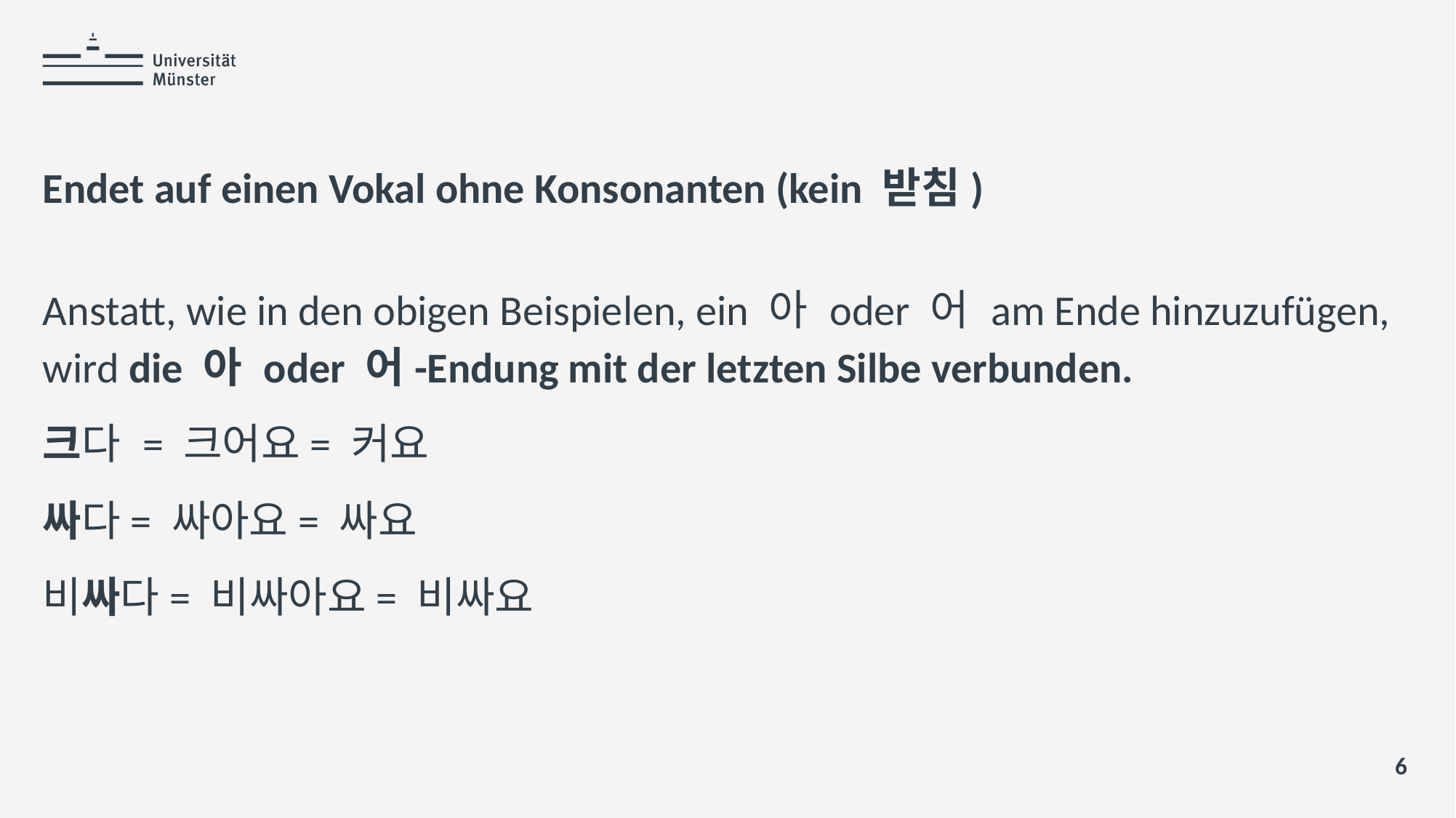

# Endet auf einen Vokal ohne Konsonanten (kein 받침)
Anstatt, wie in den obigen Beispielen, ein 아 oder 어 am Ende hinzuzufügen, wird die 아 oder 어-Endung mit der letzten Silbe verbunden.
크다 = 크어요= 커요
싸다= 싸아요= 싸요
비싸다= 비싸아요= 비싸요

6